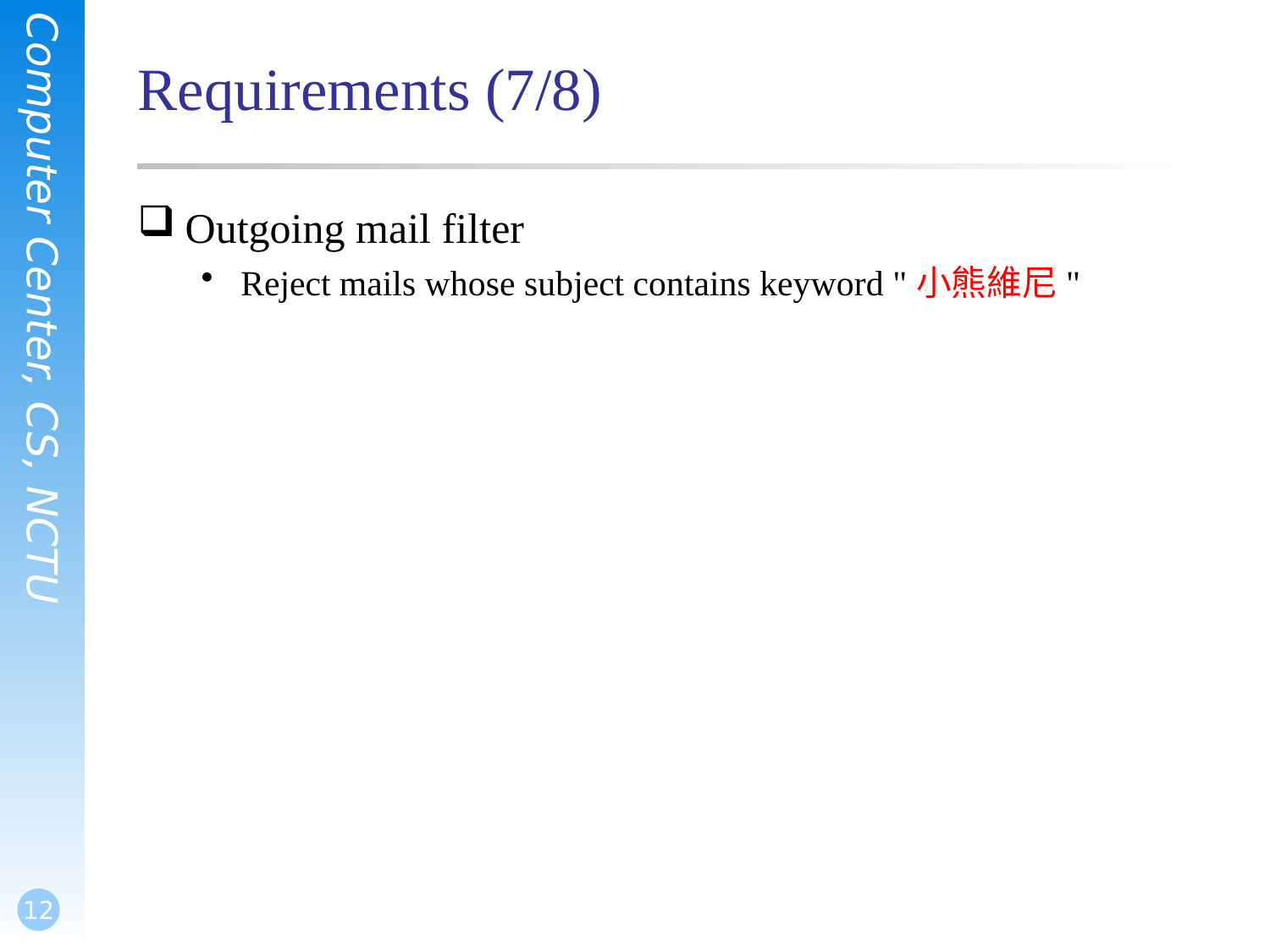

# Requirements (7/8)
Outgoing mail filter
Reject mails whose subject contains keyword "小熊維尼"